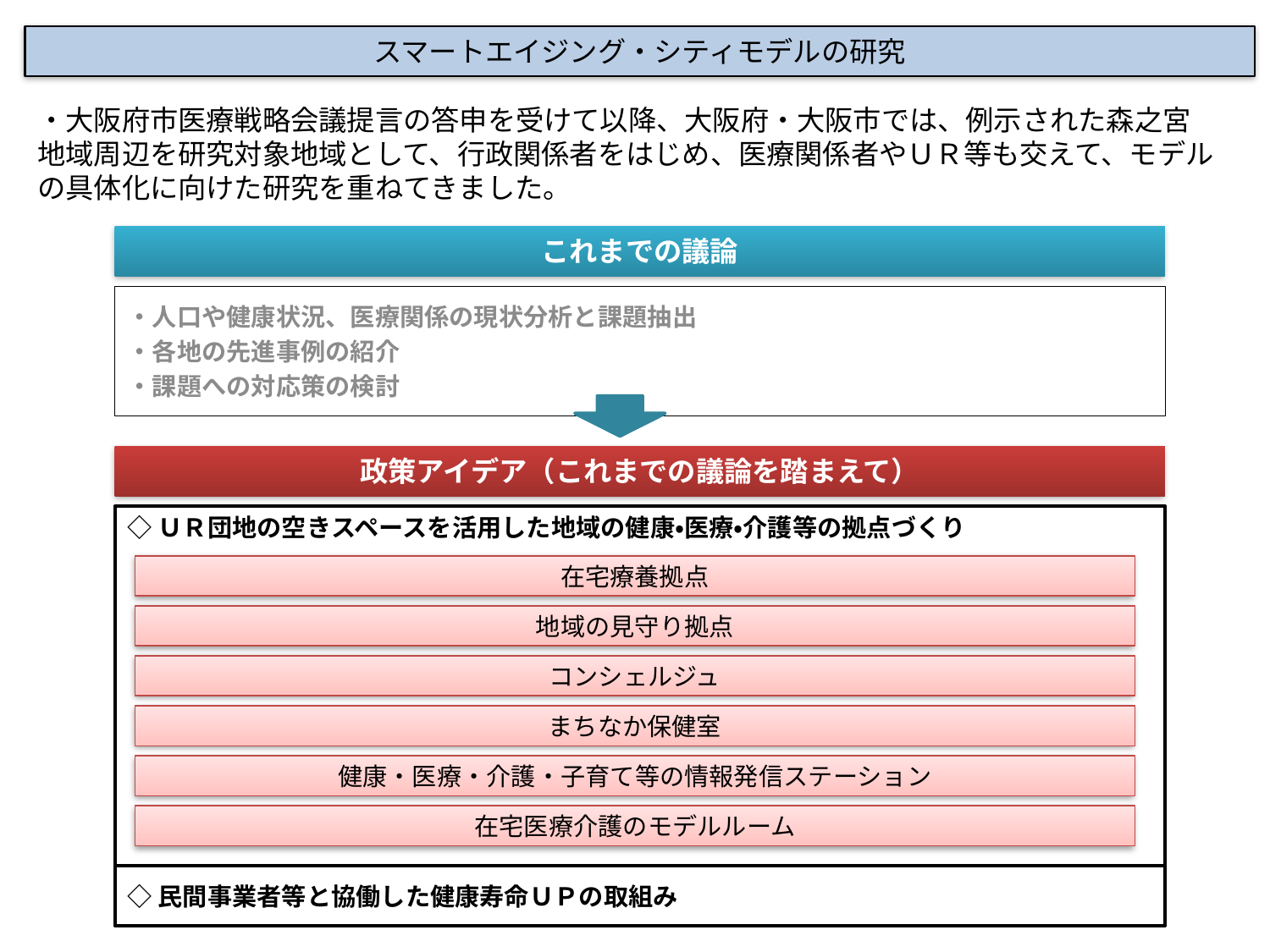

スマートエイジング・シティモデルの研究
・大阪府市医療戦略会議提言の答申を受けて以降、大阪府・大阪市では、例示された森之宮地域周辺を研究対象地域として、行政関係者をはじめ、医療関係者やＵＲ等も交えて、モデルの具体化に向けた研究を重ねてきました。
これまでの議論
・人口や健康状況、医療関係の現状分析と課題抽出
・各地の先進事例の紹介
・課題への対応策の検討

政策アイデア（これまでの議論を踏まえて）
◇ＵＲ団地の空きスペースを活用した地域の健康・医療・介護等の拠点づくり
在宅療養拠点
地域の見守り拠点
コンシェルジュ
まちなか保健室
健康・医療・介護・子育て等の情報発信ステーション
在宅医療介護のモデルルーム
◇民間事業者等と協働した健康寿命ＵＰの取組み